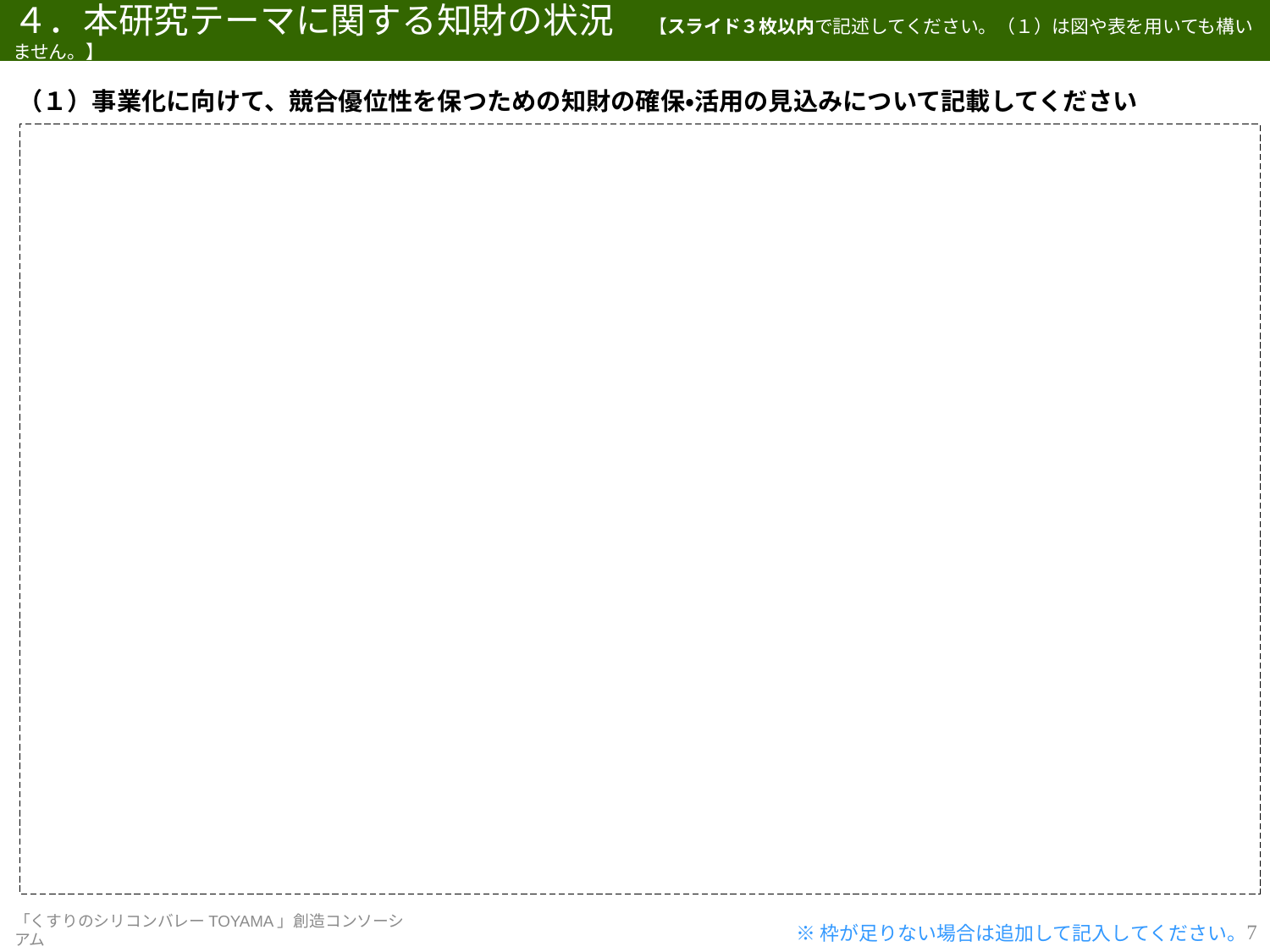

# ４．本研究テーマに関する知財の状況　【スライド３枚以内で記述してください。（１）は図や表を用いても構いません。】
（１）事業化に向けて、競合優位性を保つための知財の確保・活用の見込みについて記載してください

※枠が足りない場合は追加して記入してください。
7
「くすりのシリコンバレーTOYAMA」創造コンソーシアム